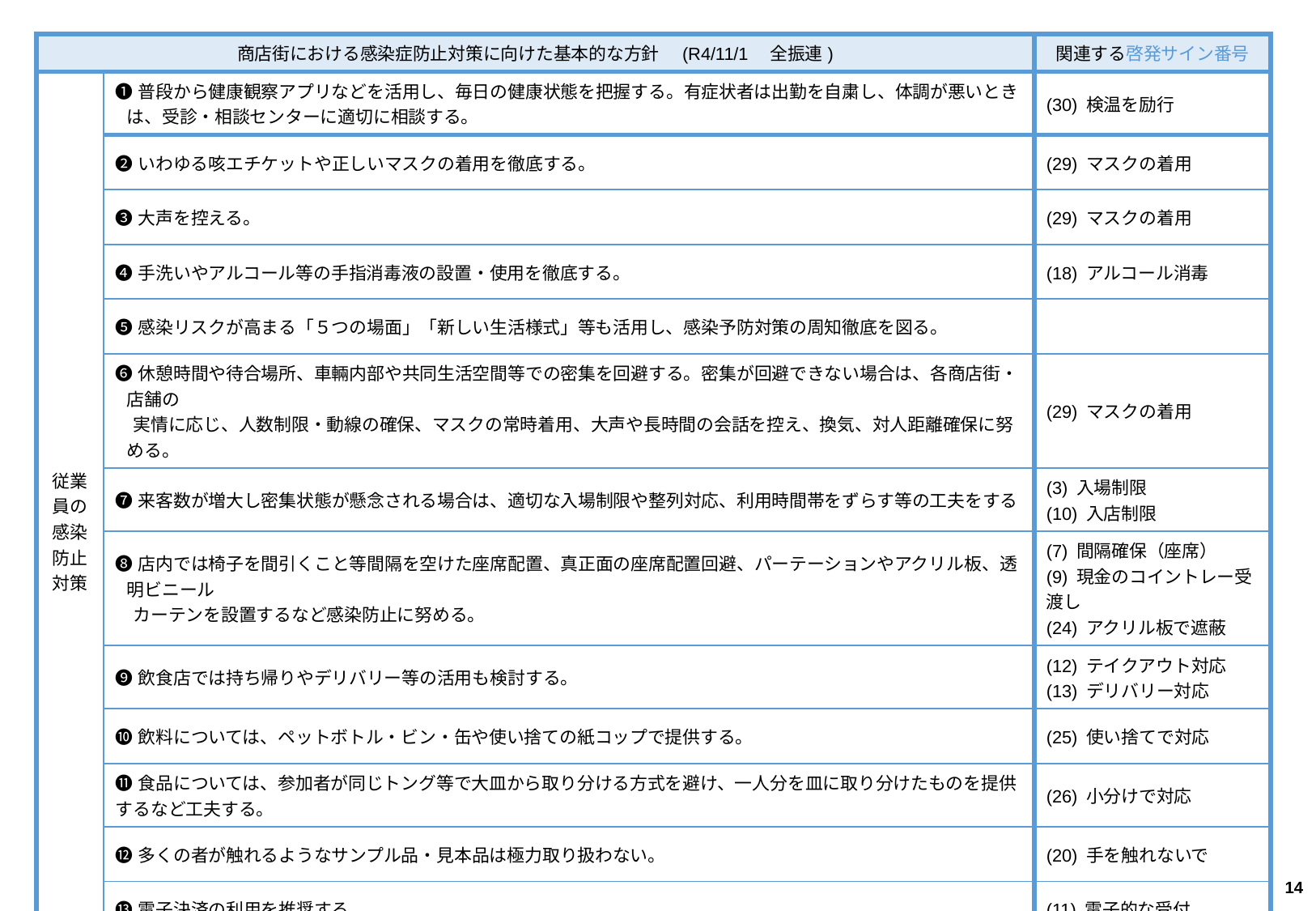

| 商店街における感染症防止対策に向けた基本的な方針　(R4/11/1　全振連) |  | 関連する啓発サイン番号 |
| --- | --- | --- |
| 従業員の感染防止対策 | ❶普段から健康観察アプリなどを活用し、毎日の健康状態を把握する。有症状者は出勤を自粛し、体調が悪いときは、受診・相談センターに適切に相談する。 | (30) 検温を励行 |
|  | ❷いわゆる咳エチケットや正しいマスクの着用を徹底する。 | (29) マスクの着用 |
|  | ❸大声を控える。 | (29) マスクの着用 |
|  | ❹手洗いやアルコール等の手指消毒液の設置・使用を徹底する。 | (18) アルコール消毒 |
|  | ❺感染リスクが高まる「５つの場面」「新しい生活様式」等も活用し、感染予防対策の周知徹底を図る。 |  |
|  | ❻休憩時間や待合場所、車輛内部や共同生活空間等での密集を回避する。密集が回避できない場合は、各商店街・店舗の 　実情に応じ、人数制限・動線の確保、マスクの常時着用、大声や長時間の会話を控え、換気、対人距離確保に努める。 | (29) マスクの着用 |
|  | ❼来客数が増大し密集状態が懸念される場合は、適切な入場制限や整列対応、利用時間帯をずらす等の工夫をする | (3) 入場制限 (10) 入店制限 |
|  | ❽店内では椅子を間引くこと等間隔を空けた座席配置、真正面の座席配置回避、パーテーションやアクリル板、透明ビニール 　カーテンを設置するなど感染防止に努める。 | (7) 間隔確保（座席） (9) 現金のコイントレー受渡し (24) アクリル板で遮蔽 |
|  | ❾飲食店では持ち帰りやデリバリー等の活用も検討する。 | (12) テイクアウト対応 (13) デリバリー対応 |
|  | ❿飲料については、ペットボトル・ビン・缶や使い捨ての紙コップで提供する。 | (25) 使い捨てで対応 |
|  | ⓫食品については、参加者が同じトング等で大皿から取り分ける方式を避け、一人分を皿に取り分けたものを提供するなど工夫する。 | (26) 小分けで対応 |
|  | ⓬多くの者が触れるようなサンプル品・見本品は極力取り扱わない。 | (20) 手を触れないで |
|  | ⓭電子決済の利用を推奨する。 | (11) 電子的な受付 |
|  | ⓮検査キット等の活用・徹底を図る。 | (32) 感染拡大の対応 |
14